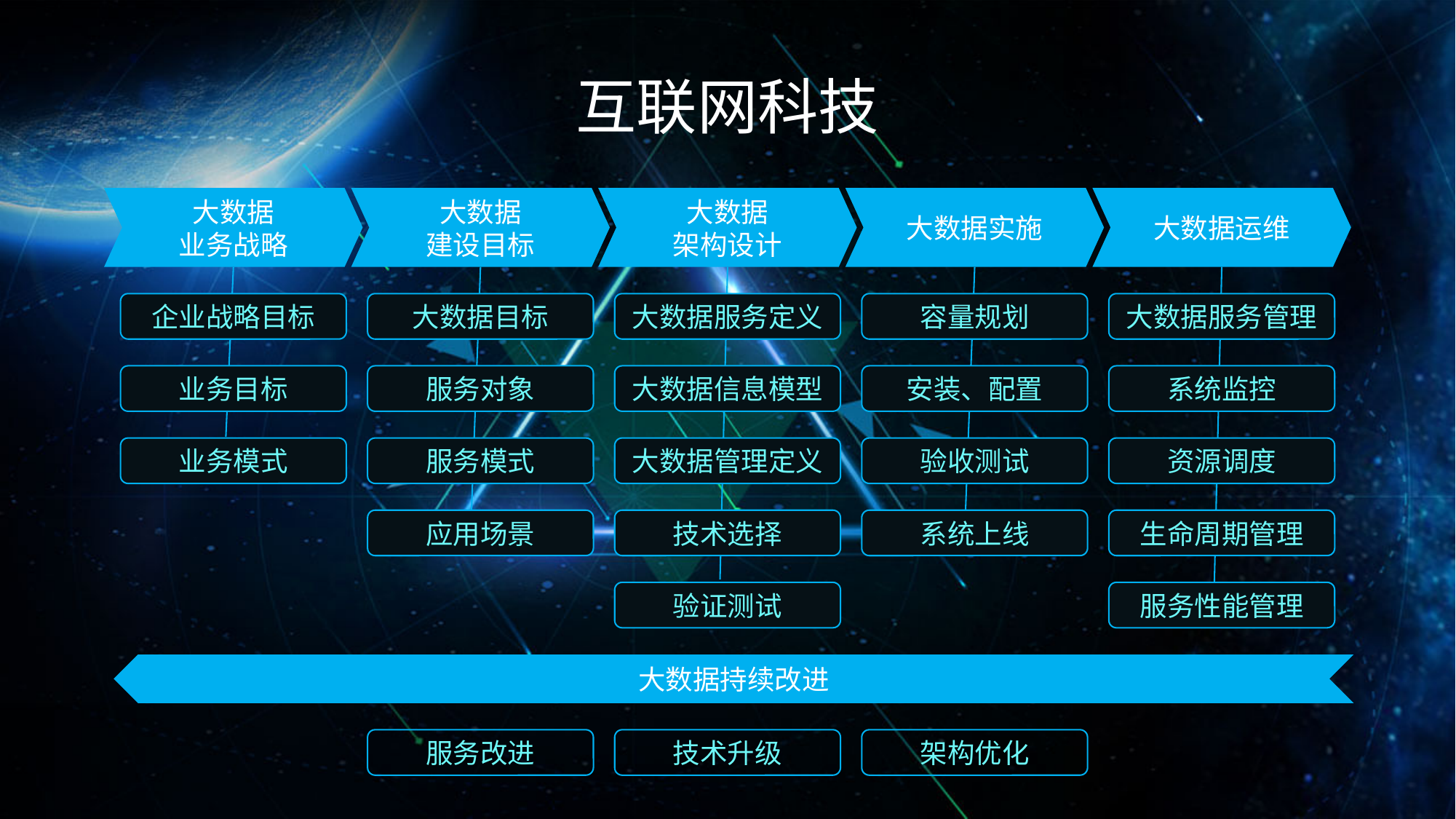

互联网科技
大数据
业务战略
大数据
建设目标
大数据
架构设计
大数据实施
大数据运维
企业战略目标
业务目标
业务模式
大数据目标
服务对象
服务模式
应用场景
大数据服务定义
大数据信息模型
大数据管理定义
技术选择
验证测试
容量规划
安装、配置
验收测试
系统上线
大数据服务管理
系统监控
资源调度
生命周期管理
服务性能管理
大数据持续改进
服务改进
技术升级
架构优化